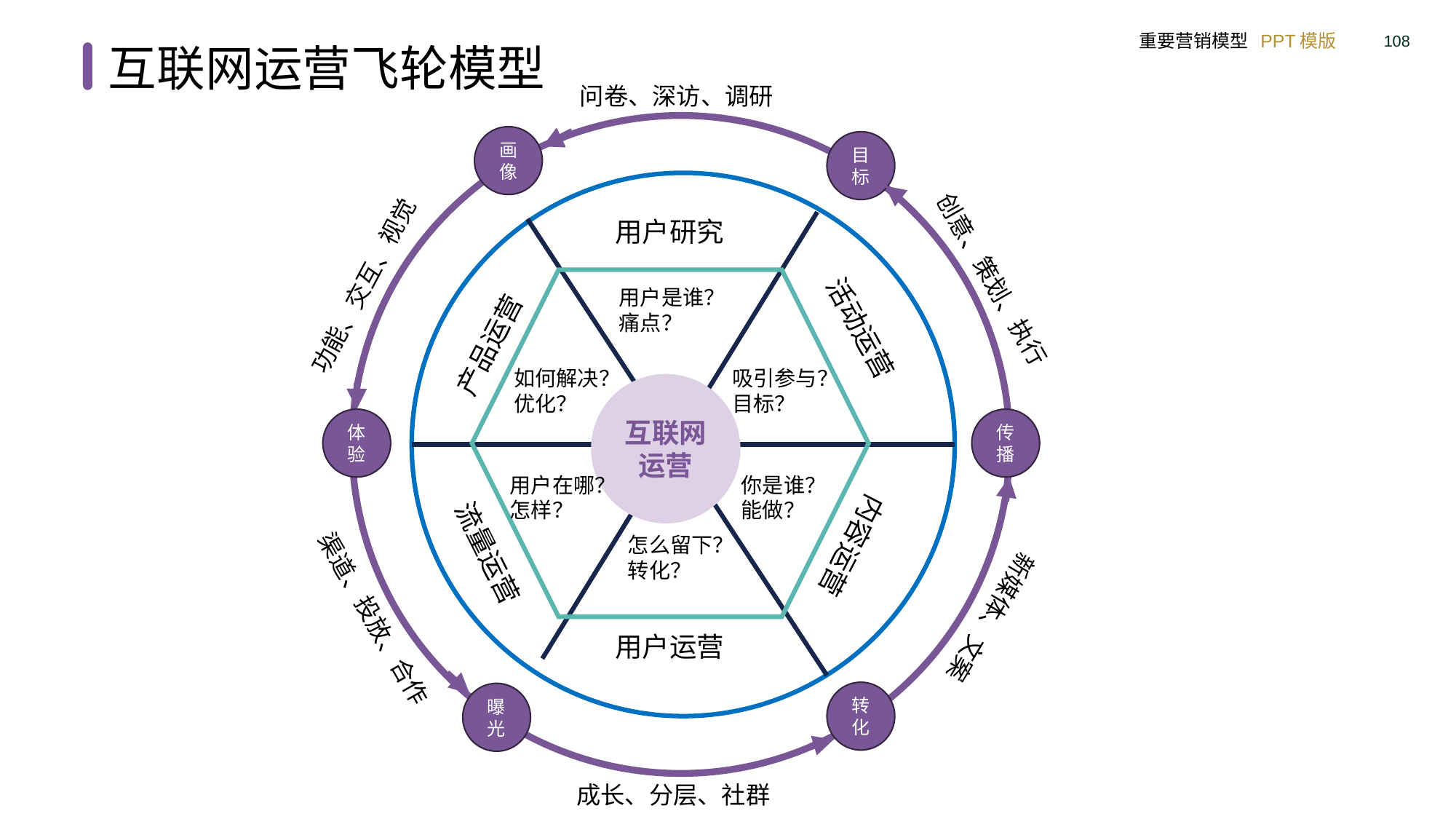

互联网运营飞轮模型
问卷、深访、调研

画像
目标

互联网运营
体验
传播
转化
曝光
用户研究
功能、交互、视觉
创意、策划、执行
用户是谁？
痛点？
活动运营
产品运营
如何解决？
优化？
吸引参与？
目标？
用户在哪？
怎样？
你是谁？
能做？
内容运营
怎么留下？
转化？
流量运营
渠道、投放、合作
用户运营
新媒体、文案
成长、分层、社群